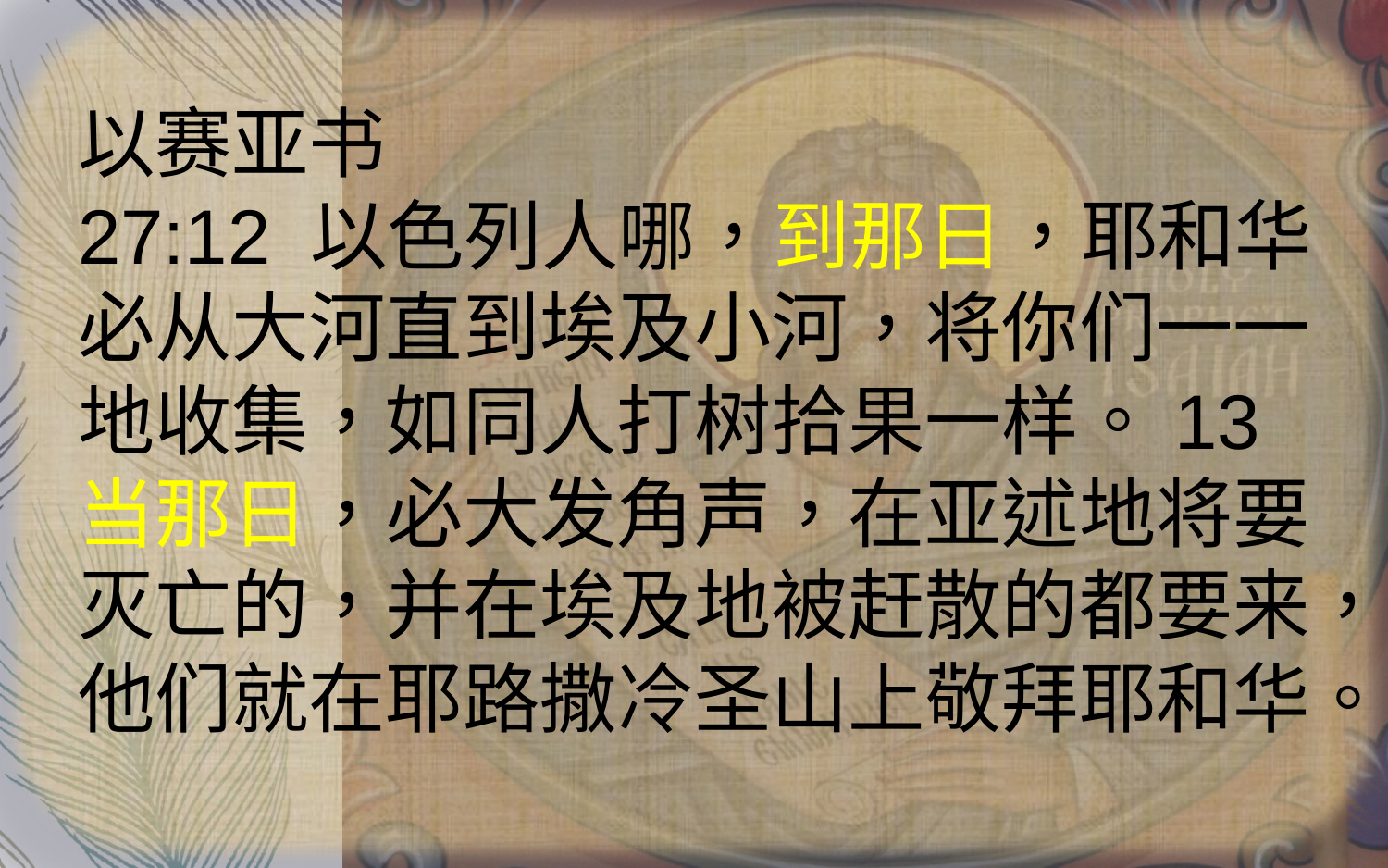

以赛亚书
27:12 以色列人哪，到那日，耶和华必从大河直到埃及小河，将你们一一地收集，如同人打树拾果一样。13 当那日，必大发角声，在亚述地将要灭亡的，并在埃及地被赶散的都要来，他们就在耶路撒冷圣山上敬拜耶和华。